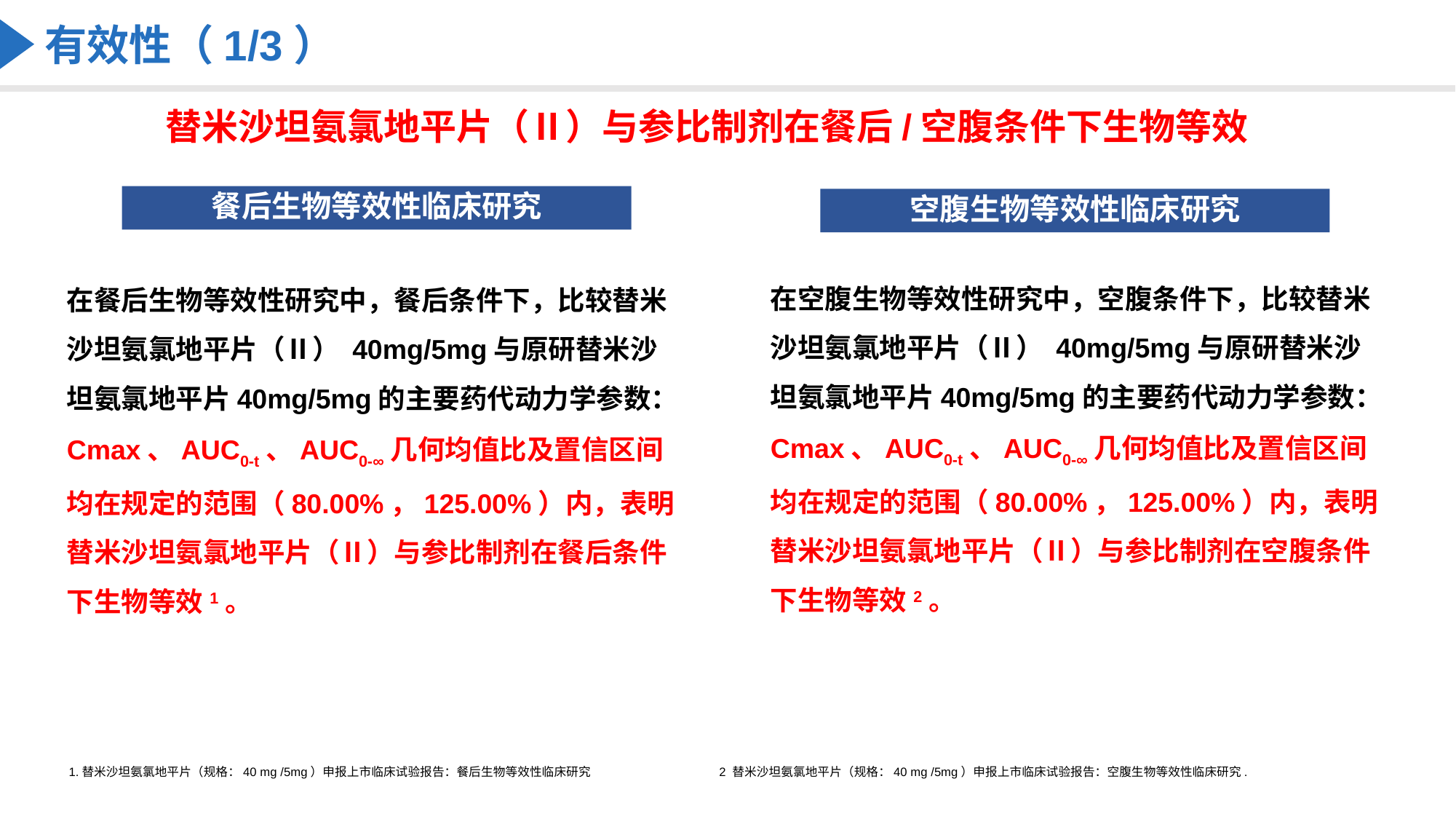

有效性（1/3）

替米沙坦氨氯地平片（Ⅱ）与参比制剂在餐后/空腹条件下生物等效
# 餐后生物等效性临床研究
空腹生物等效性临床研究
在空腹生物等效性研究中，空腹条件下，比较替米沙坦氨氯地平片（Ⅱ） 40mg/5mg与原研替米沙坦氨氯地平片40mg/5mg的主要药代动力学参数：Cmax、AUC0-t、AUC0-∞几何均值比及置信区间均在规定的范围（80.00%，125.00%）内，表明替米沙坦氨氯地平片（Ⅱ）与参比制剂在空腹条件下生物等效2。
在餐后生物等效性研究中，餐后条件下，比较替米沙坦氨氯地平片（Ⅱ） 40mg/5mg与原研替米沙坦氨氯地平片40mg/5mg的主要药代动力学参数：Cmax、AUC0-t、AUC0-∞几何均值比及置信区间均在规定的范围（80.00%，125.00%）内，表明替米沙坦氨氯地平片（Ⅱ）与参比制剂在餐后条件下生物等效1。
1.替米沙坦氨氯地平片（规格：40 mg /5mg）申报上市临床试验报告：餐后生物等效性临床研究                                              2 替米沙坦氨氯地平片（规格：40 mg /5mg）申报上市临床试验报告：空腹生物等效性临床研究.